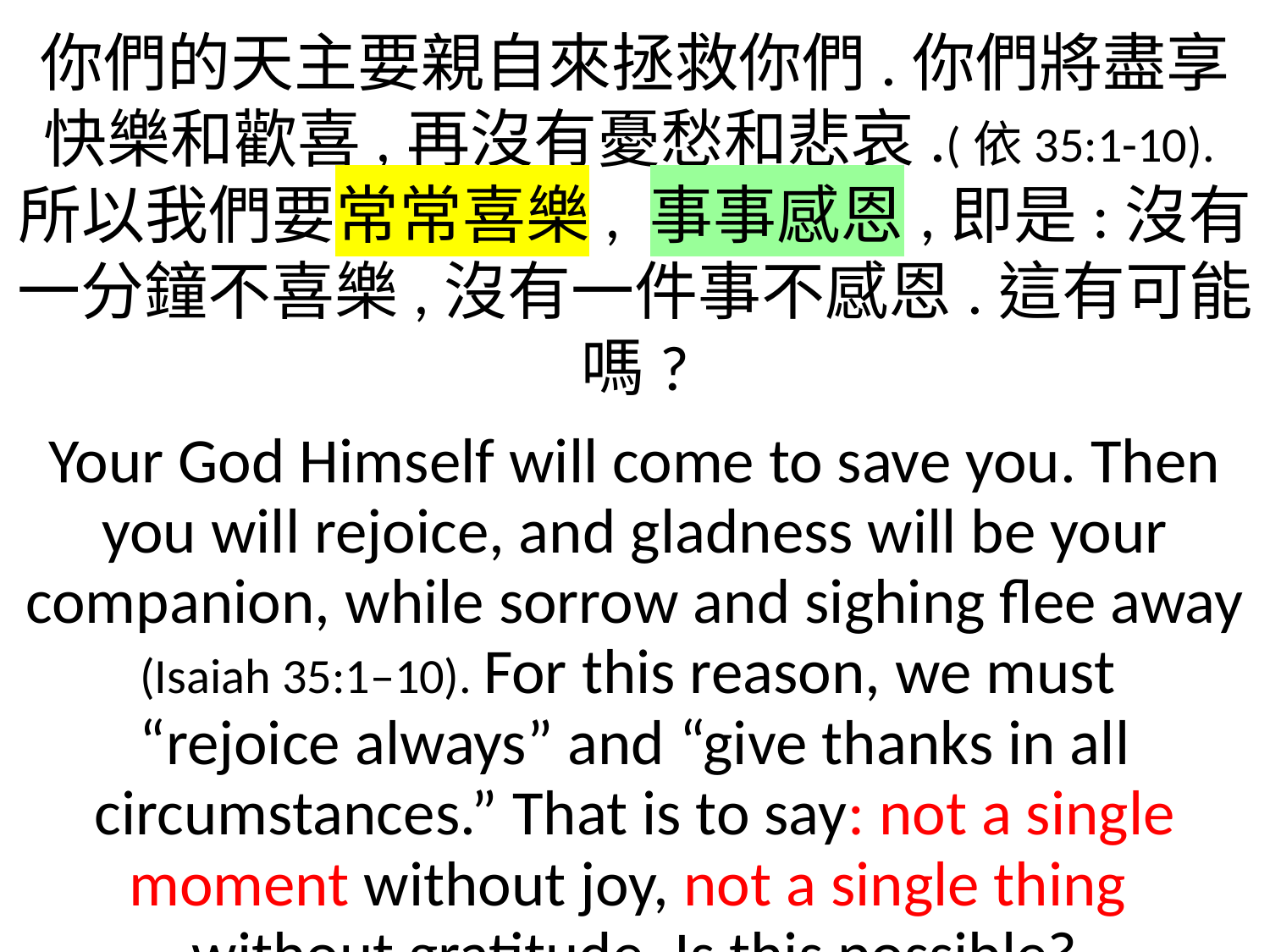

你們的天主要親自來拯救你們.你們將盡享快樂和歡喜,再沒有憂愁和悲哀.(依35:1-10).所以我們要常常喜樂, 事事感恩,即是:沒有一分鐘不喜樂,沒有一件事不感恩.這有可能嗎?
Your God Himself will come to save you. Then you will rejoice, and gladness will be your companion, while sorrow and sighing flee away (Isaiah 35:1–10). For this reason, we must
“rejoice always” and “give thanks in all circumstances.” That is to say: not a single moment without joy, not a single thing
without gratitude. Is this possible?